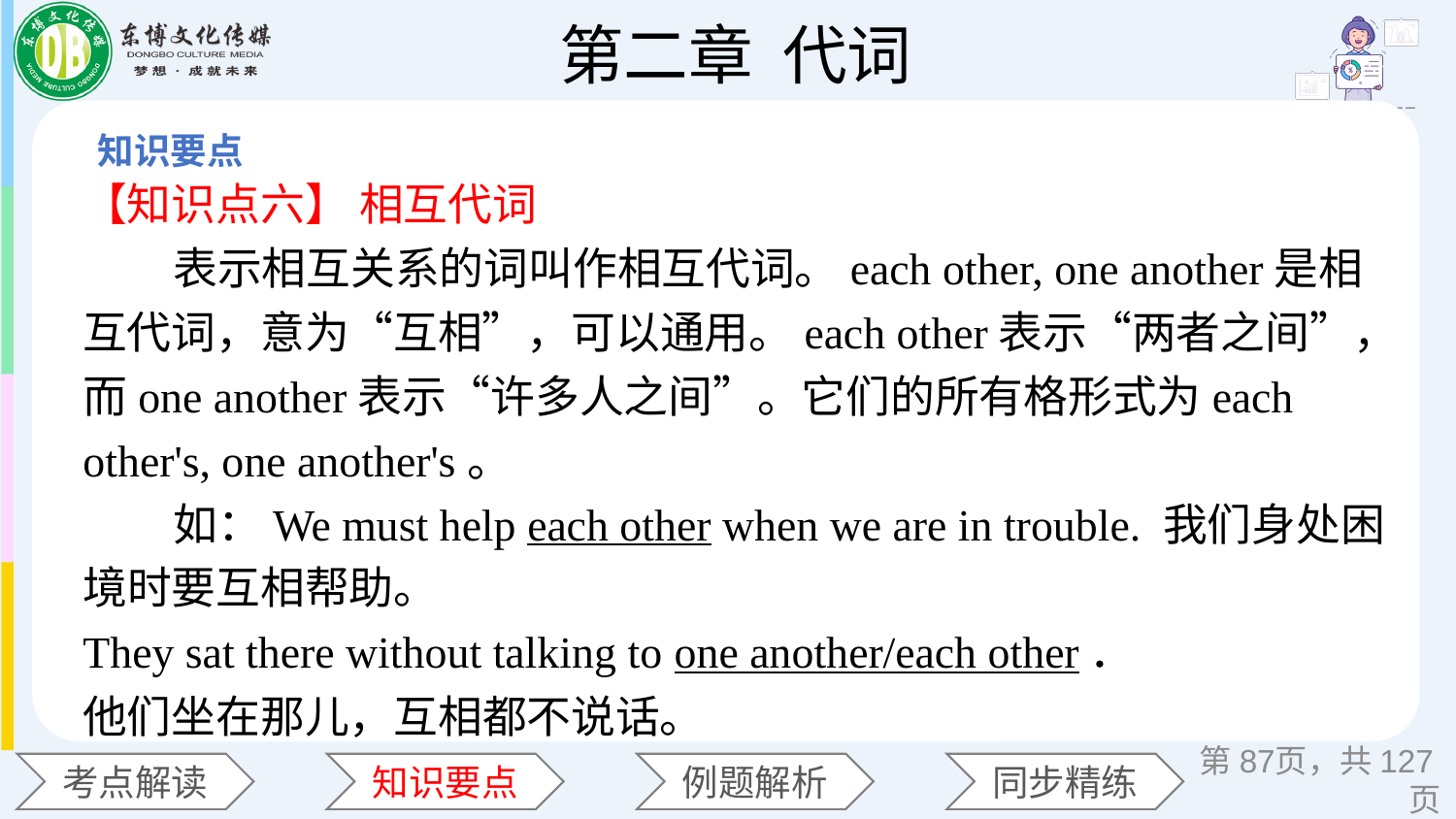

【知识点六】 相互代词
        表示相互关系的词叫作相互代词。each other, one another是相互代词，意为“互相”，可以通用。each other表示“两者之间”，而one another表示“许多人之间”。它们的所有格形式为each other's, one another's。
        如：We must help each other when we are in trouble. 我们身处困境时要互相帮助。
They sat there without talking to one another/each other．
他们坐在那儿，互相都不说话。
第87页，共127页